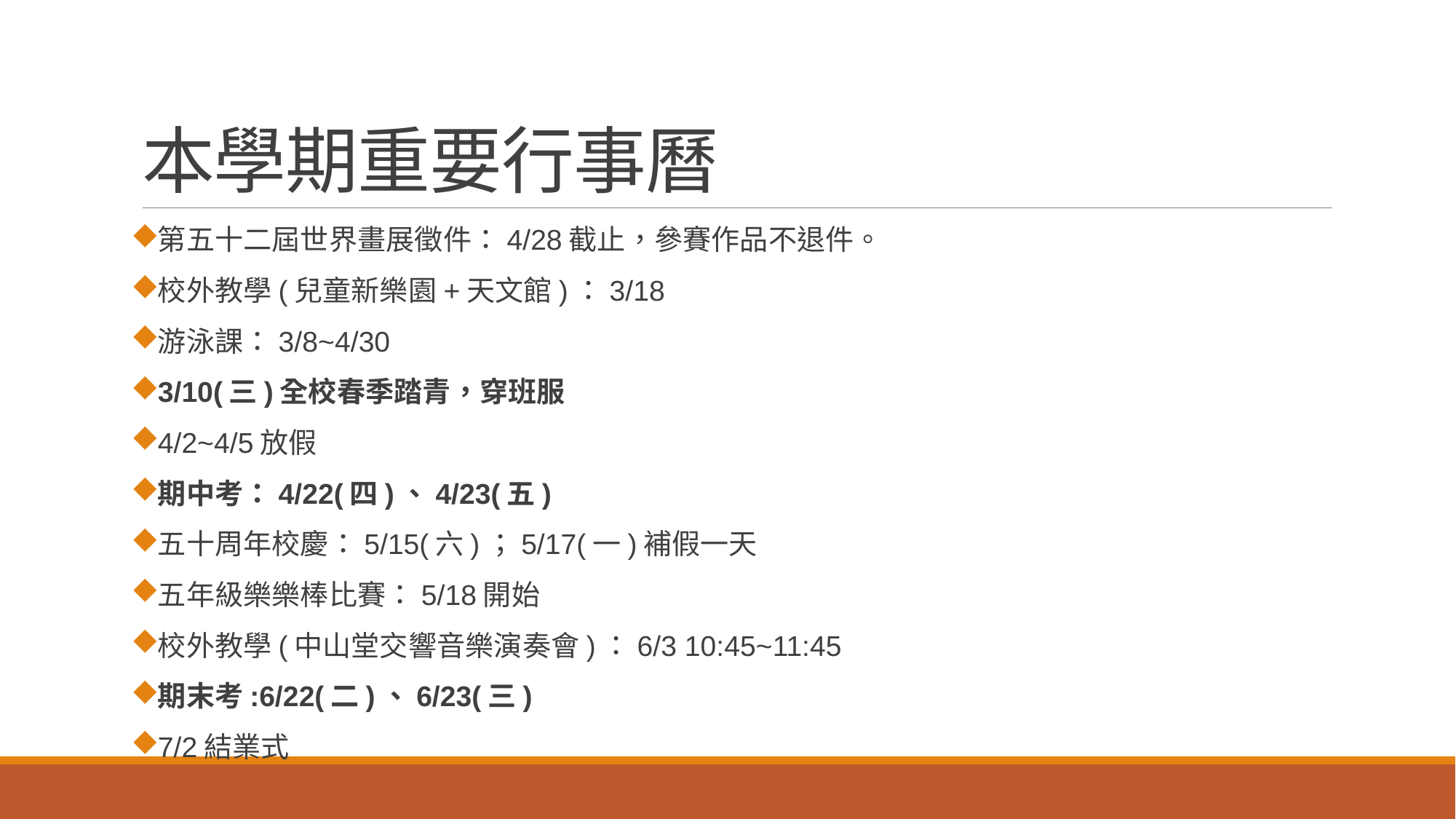

# 本學期重要行事曆
第五十二屆世界畫展徵件：4/28截止，參賽作品不退件。
校外教學(兒童新樂園+天文館)：3/18
游泳課：3/8~4/30
3/10(三)全校春季踏青，穿班服
4/2~4/5放假
期中考：4/22(四)、4/23(五)
五十周年校慶：5/15(六)；5/17(一)補假一天
五年級樂樂棒比賽：5/18開始
校外教學(中山堂交響音樂演奏會)：6/3 10:45~11:45
期末考:6/22(二)、6/23(三)
7/2結業式